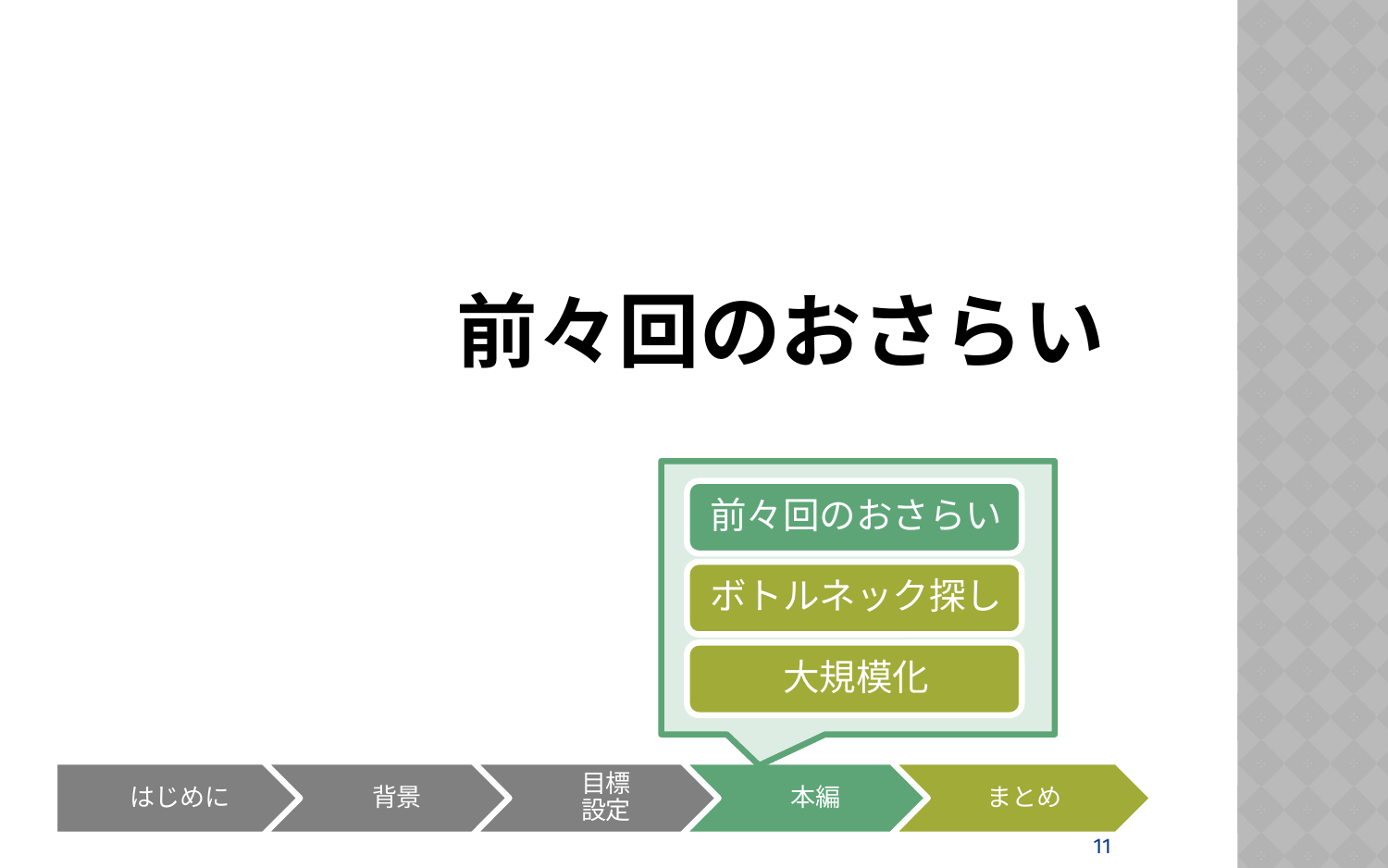

# 前々回のおさらい

前々回のおさらい
ボトルネック探し
大規模化
はじめに
背景
目標
設定
本編
まとめ
11